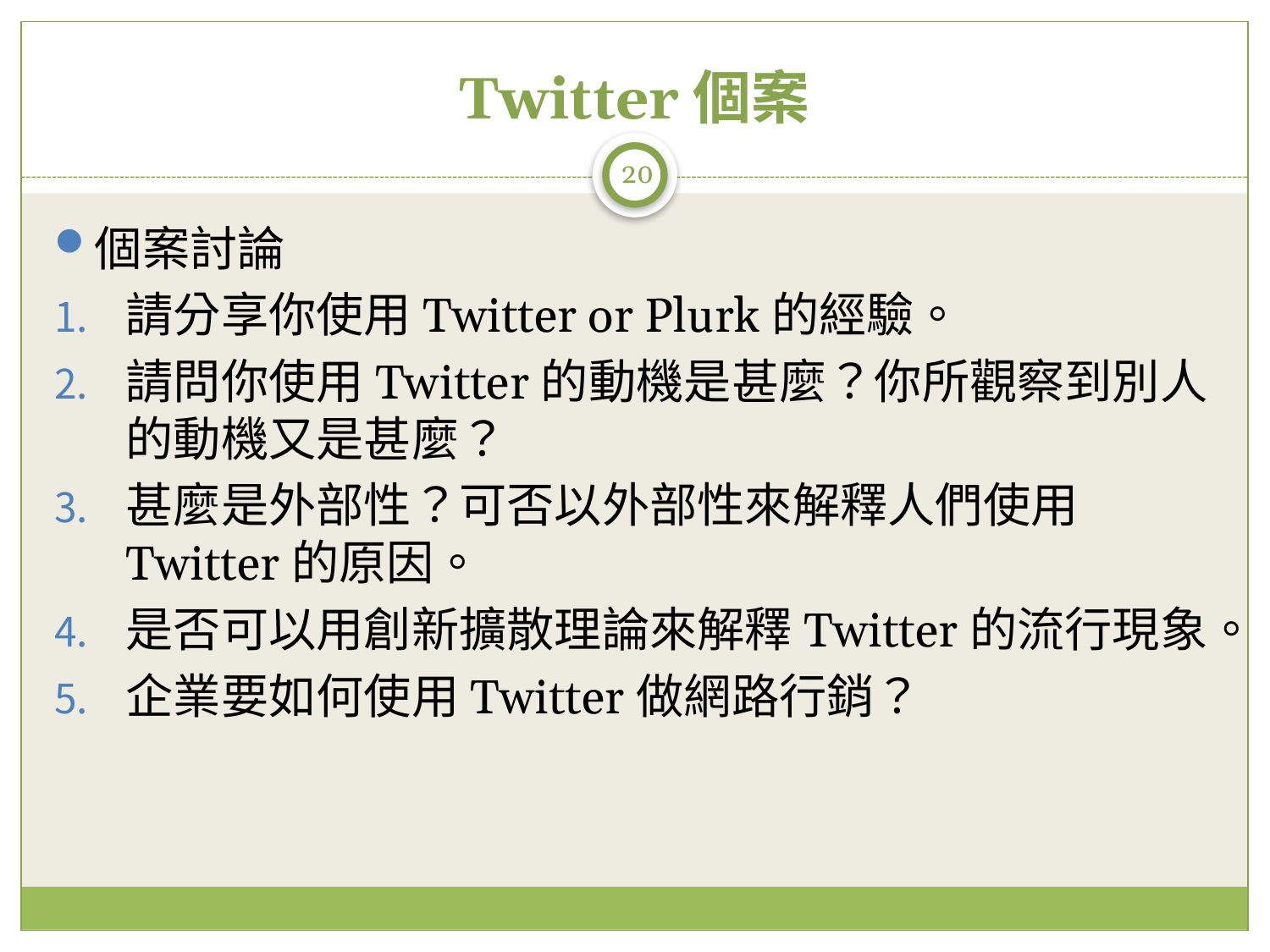

# Twitter個案
20
個案討論
請分享你使用Twitter or Plurk的經驗。
請問你使用Twitter的動機是甚麼？你所觀察到別人的動機又是甚麼？
甚麼是外部性？可否以外部性來解釋人們使用Twitter的原因。
是否可以用創新擴散理論來解釋Twitter的流行現象。
企業要如何使用Twitter做網路行銷？